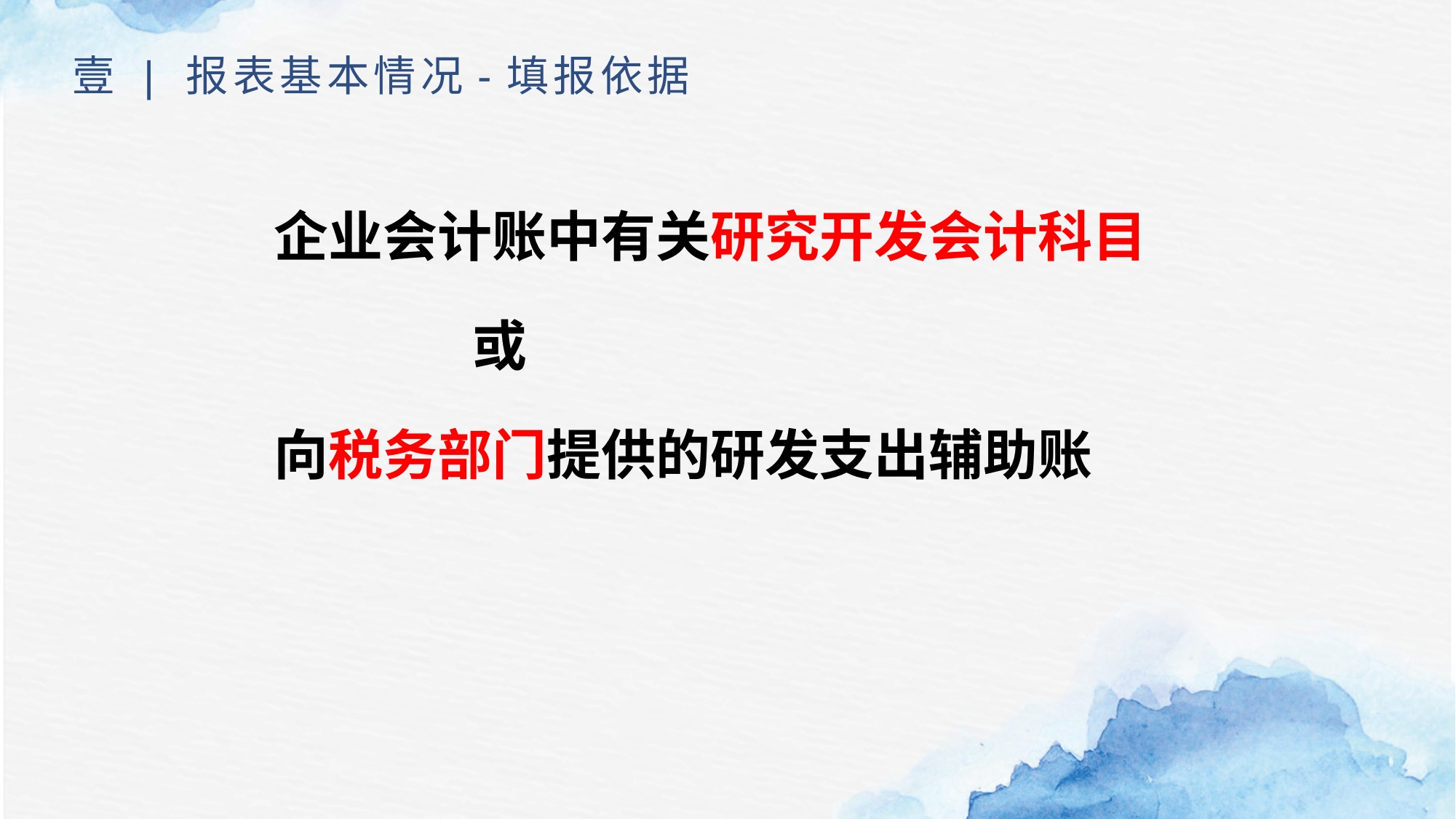

# 壹 | 报表基本情况-填报依据
企业会计账中有关研究开发会计科目
               或
向税务部门提供的研发支出辅助账